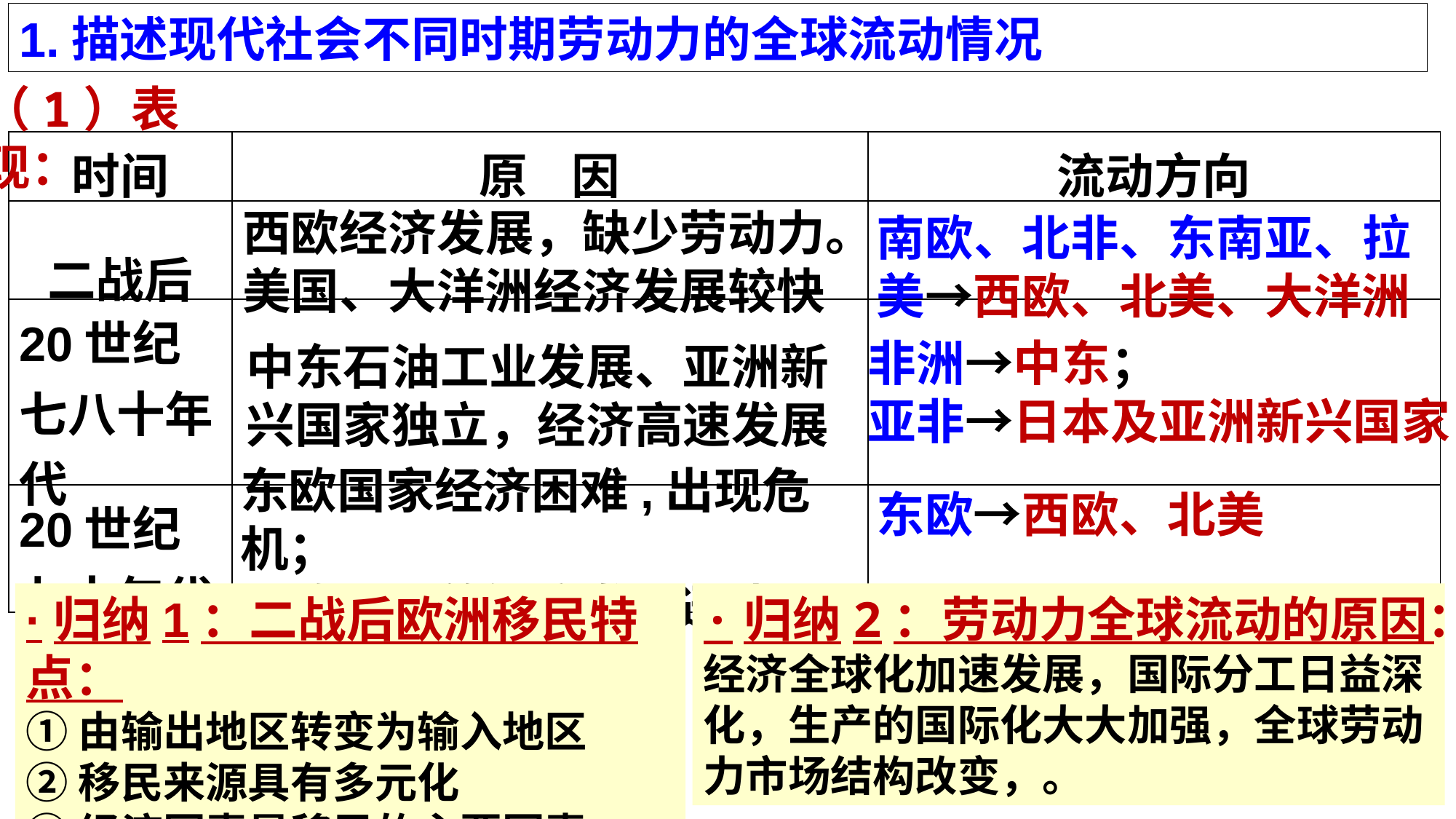

1.描述现代社会不同时期劳动力的全球流动情况
（1）表现：
| 时间 | 原 因 | 流动方向 |
| --- | --- | --- |
| 二战后 |  |  |
| 20世纪七八十年代 |  |  |
| 20世纪九十年代 |  |  |
西欧经济发展，缺少劳动力。
美国、大洋洲经济发展较快
南欧、北非、东南亚、拉美→西欧、北美、大洋洲
非洲→中东；
亚非→日本及亚洲新兴国家
中东石油工业发展、亚洲新兴国家独立，经济高速发展
东欧国家经济困难,出现危机；
西欧、北美经济发展迅速
东欧→西欧、北美
·归纳1：二战后欧洲移民特点：
①由输出地区转变为输入地区
②移民来源具有多元化
③经济因素是移民的主要因素
·归纳2：劳动力全球流动的原因：
经济全球化加速发展，国际分工日益深化，生产的国际化大大加强，全球劳动力市场结构改变，。